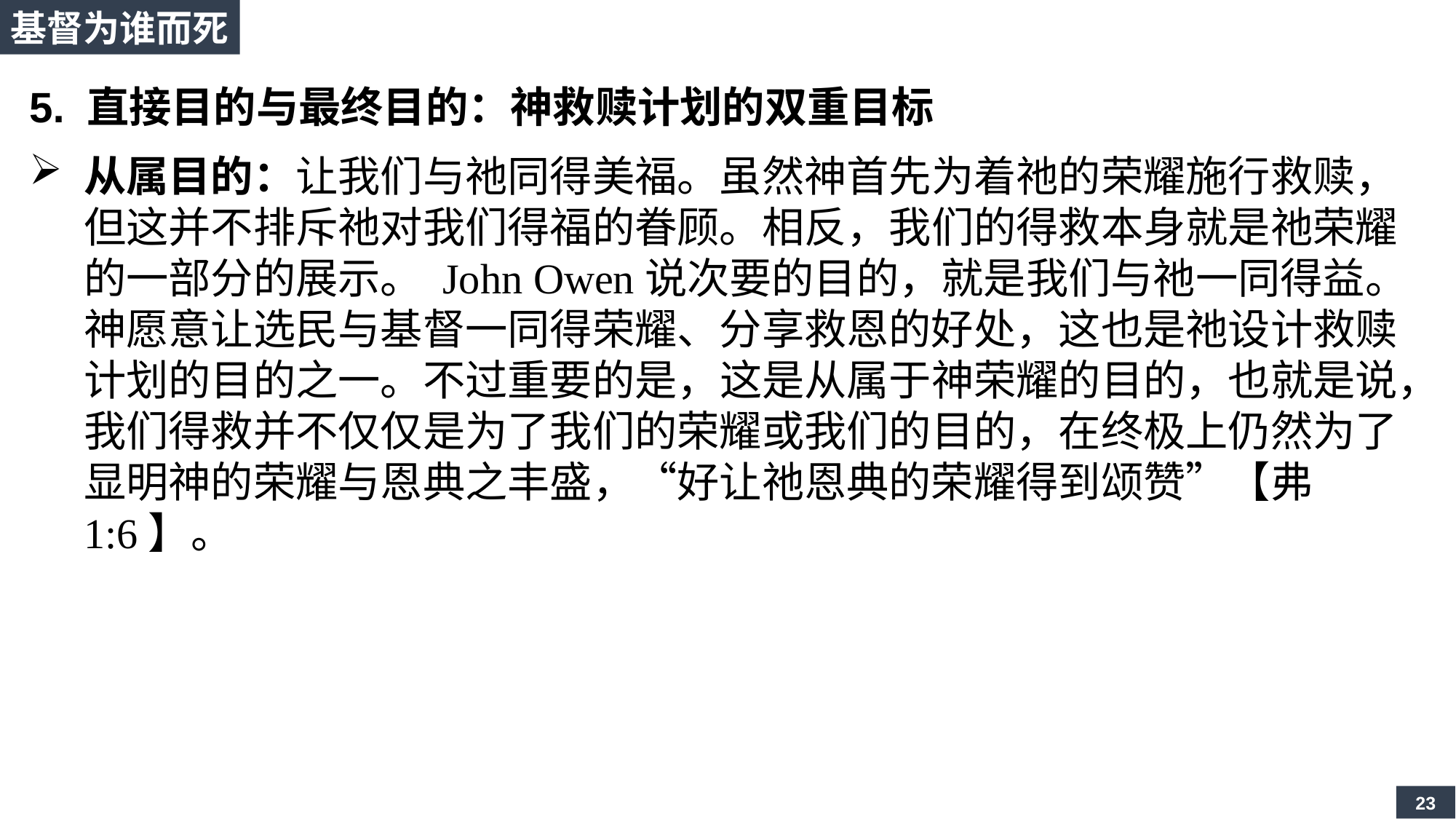

基督为谁而死
5. 直接目的与最终目的：神救赎计划的双重目标
从属目的：让我们与祂同得美福。虽然神首先为着祂的荣耀施行救赎，但这并不排斥祂对我们得福的眷顾。相反，我们的得救本身就是祂荣耀的一部分的展示。 John Owen说次要的目的，就是我们与祂一同得益。神愿意让选民与基督一同得荣耀、分享救恩的好处，这也是祂设计救赎计划的目的之一。不过重要的是，这是从属于神荣耀的目的，也就是说，我们得救并不仅仅是为了我们的荣耀或我们的目的，在终极上仍然为了显明神的荣耀与恩典之丰盛，“好让祂恩典的荣耀得到颂赞”【弗1:6】。
23